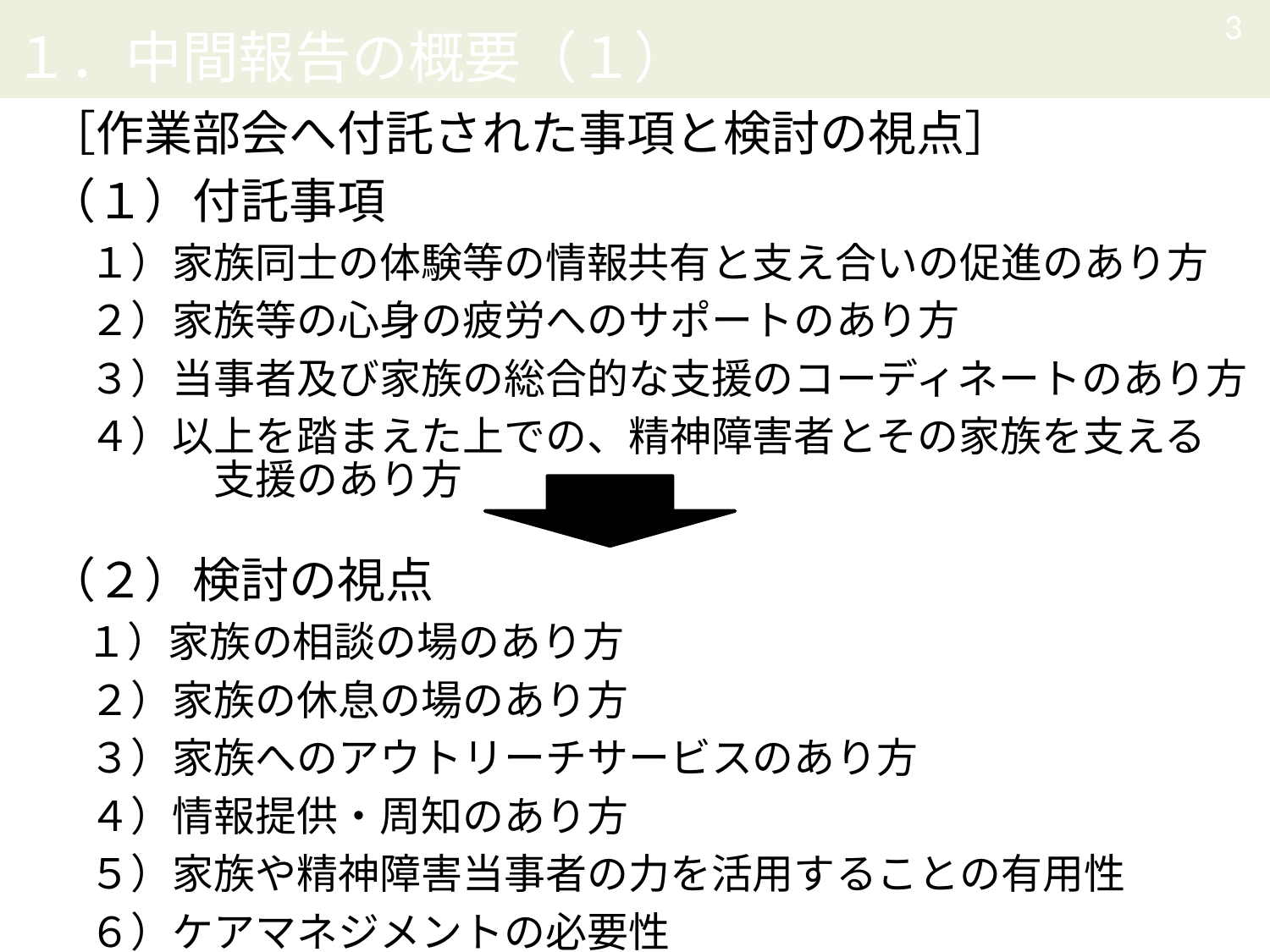

3
# １．中間報告の概要（１）
［作業部会へ付託された事項と検討の視点］
（１）付託事項
　１）家族同士の体験等の情報共有と支え合いの促進のあり方
　２）家族等の心身の疲労へのサポートのあり方
　３）当事者及び家族の総合的な支援のコーディネートのあり方
　４）以上を踏まえた上での、精神障害者とその家族を支える
　　　　支援のあり方

（２）検討の視点
　１）家族の相談の場のあり方
　２）家族の休息の場のあり方
　３）家族へのアウトリーチサービスのあり方
　４）情報提供・周知のあり方
　５）家族や精神障害当事者の力を活用することの有用性
　６）ケアマネジメントの必要性